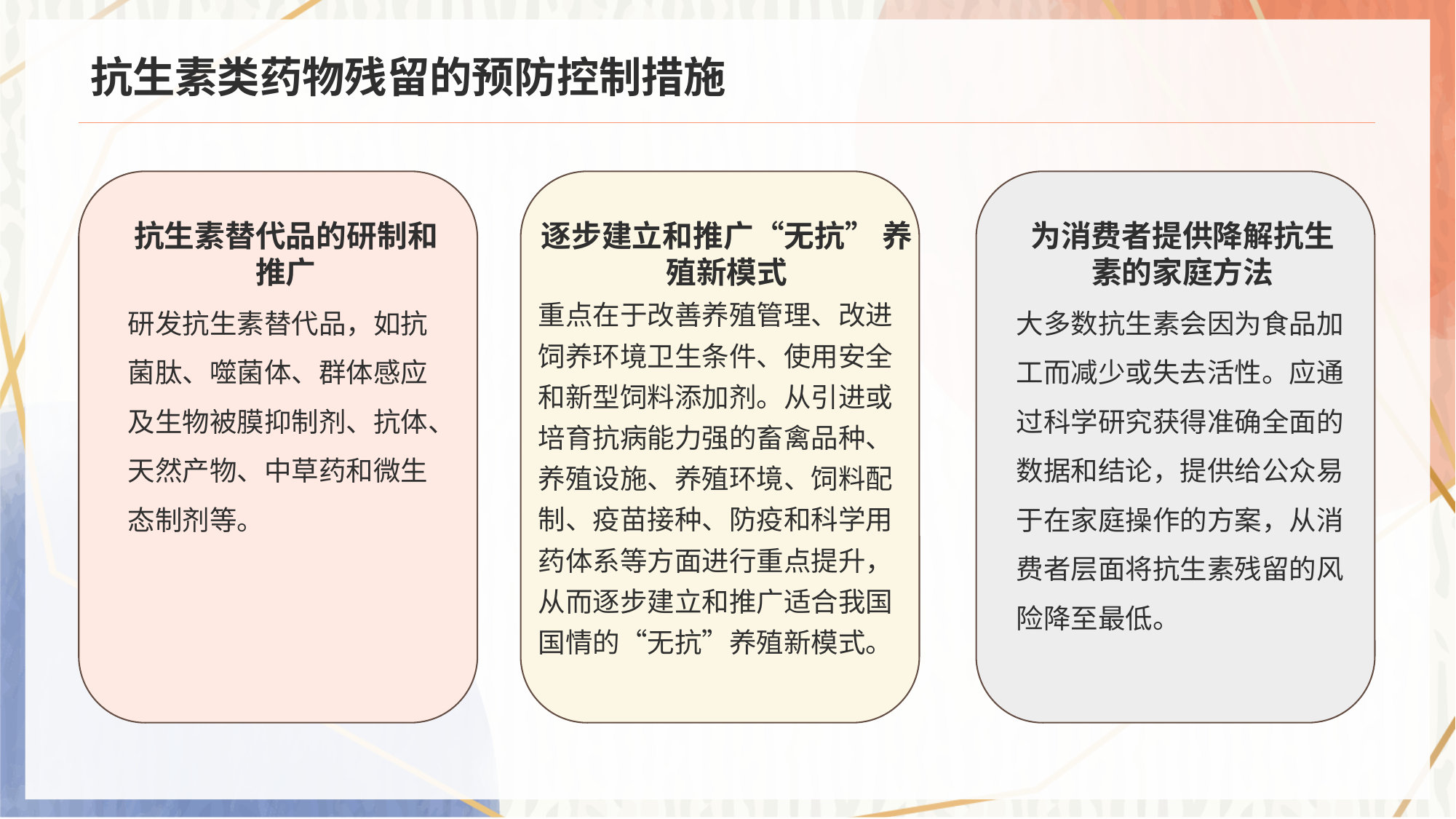

# 抗生素类药物残留的预防控制措施

抗生素替代品的研制和推广
研发抗生素替代品，如抗菌肽、噬菌体、群体感应及生物被膜抑制剂、抗体、天然产物、中草药和微生态制剂等。
逐步建立和推广“无抗” 养殖新模式
重点在于改善养殖管理、改进饲养环境卫生条件、使用安全和新型饲料添加剂。从引进或培育抗病能力强的畜禽品种、养殖设施、养殖环境、饲料配制、疫苗接种、防疫和科学用药体系等方面进行重点提升，从而逐步建立和推广适合我国国情的“无抗”养殖新模式。
为消费者提供降解抗生素的家庭方法
大多数抗生素会因为食品加工而减少或失去活性。应通过科学研究获得准确全面的数据和结论，提供给公众易于在家庭操作的方案，从消费者层面将抗生素残留的风险降至最低。